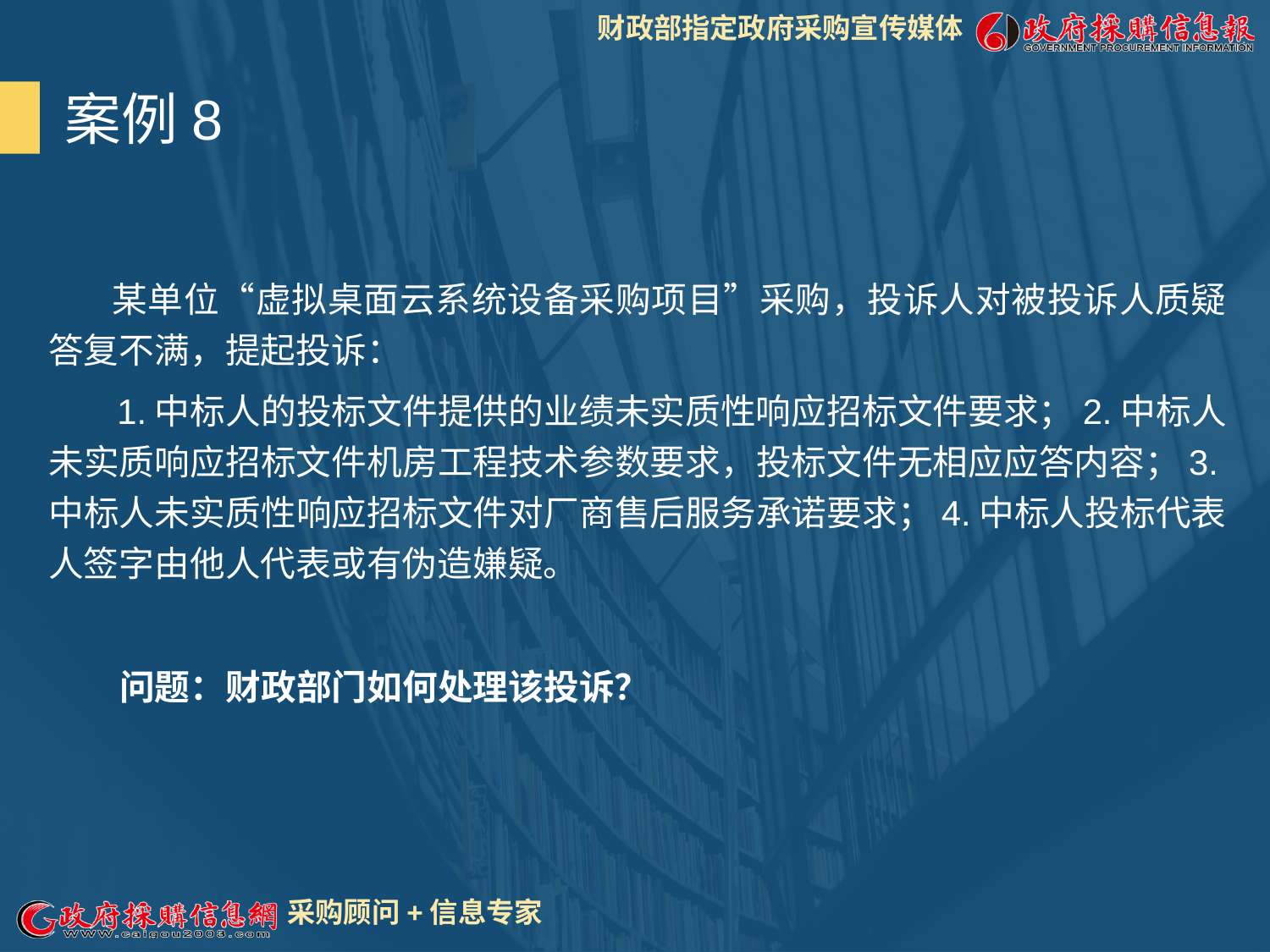

案例8
       某单位“虚拟桌面云系统设备采购项目”采购，投诉人对被投诉人质疑答复不满，提起投诉：
       1.中标人的投标文件提供的业绩未实质性响应招标文件要求；2.中标人未实质响应招标文件机房工程技术参数要求，投标文件无相应应答内容；3.中标人未实质性响应招标文件对厂商售后服务承诺要求；4.中标人投标代表人签字由他人代表或有伪造嫌疑。

        问题：财政部门如何处理该投诉？